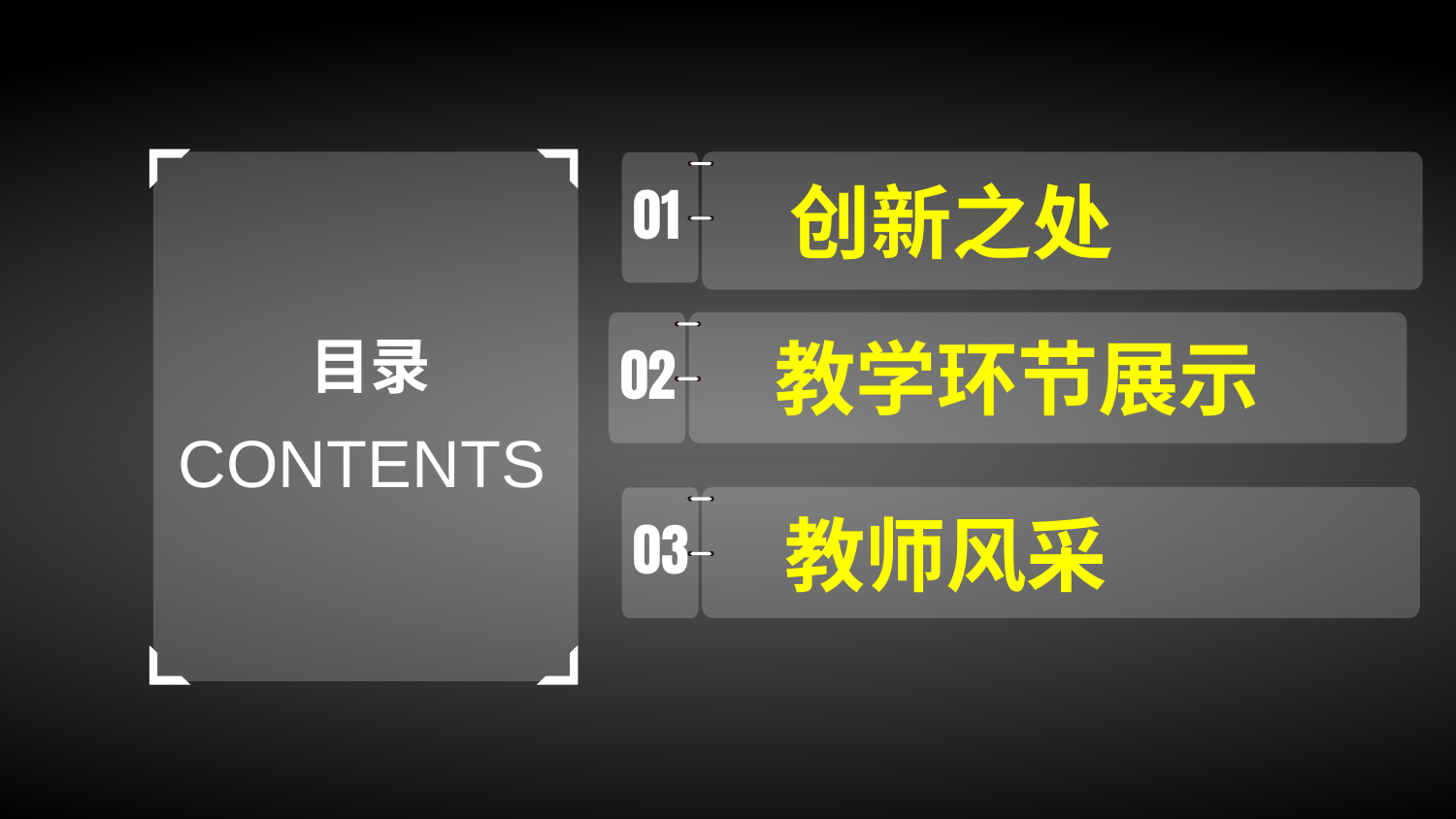

目录
CONTENTS

01
创新之处

02
 教学环节展示

03
 教师风采